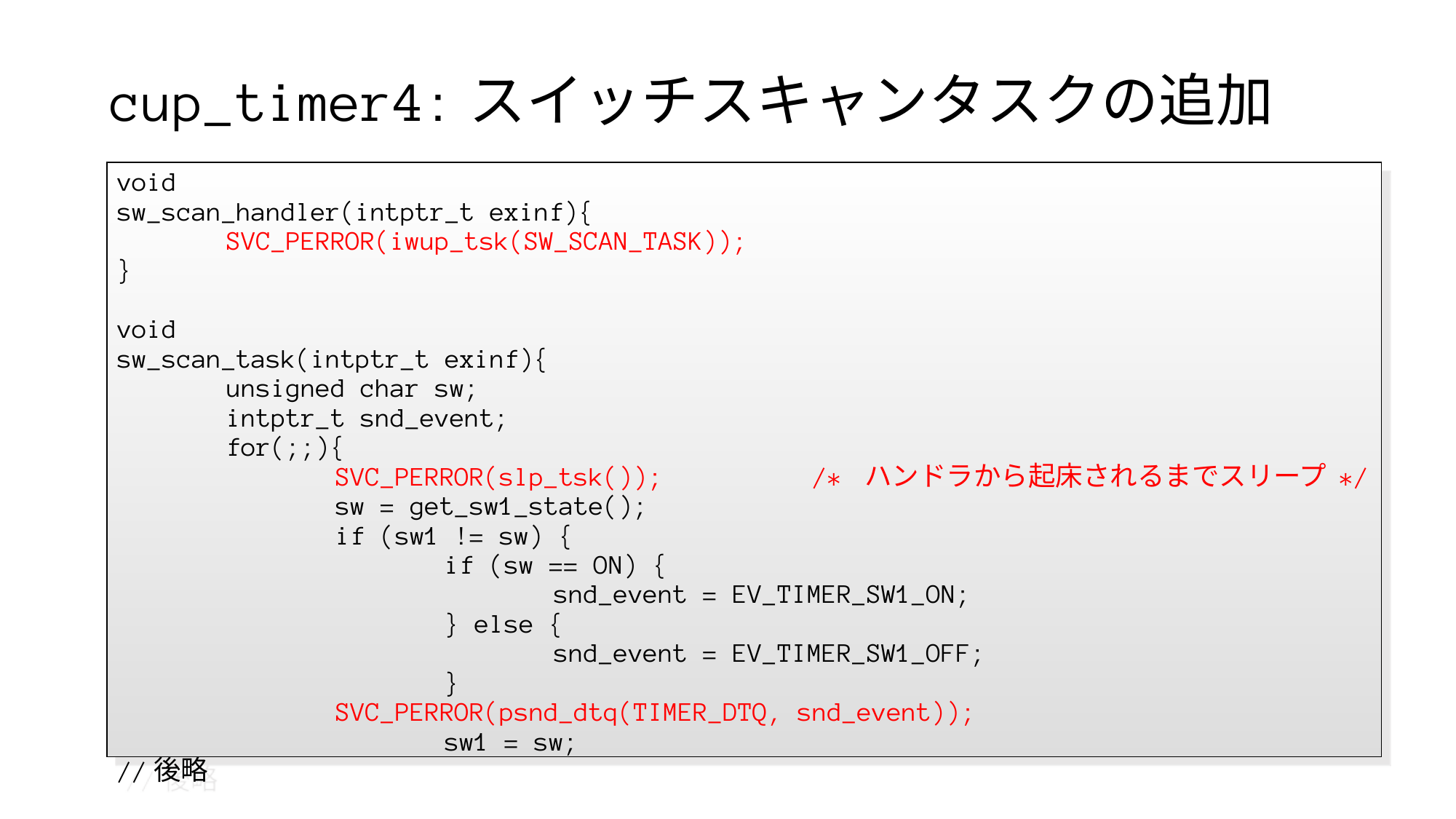

# cup_timer4:スイッチスキャンタスクの追加
void
sw_scan_handler(intptr_t exinf){
	SVC_PERROR(iwup_tsk(SW_SCAN_TASK));
}

void
sw_scan_task(intptr_t exinf){
	unsigned char sw;
	intptr_t snd_event;
	for(;;){
		SVC_PERROR(slp_tsk());          /* ハンドラから起床されるまでスリープ */
		sw = get_sw1_state();
		if (sw1 != sw) {
			if (sw == ON) {
				snd_event = EV_TIMER_SW1_ON;
			} else {
				snd_event = EV_TIMER_SW1_OFF;
			}
        	SVC_PERROR(psnd_dtq(TIMER_DTQ, snd_event));
			sw1 = sw;
//後略